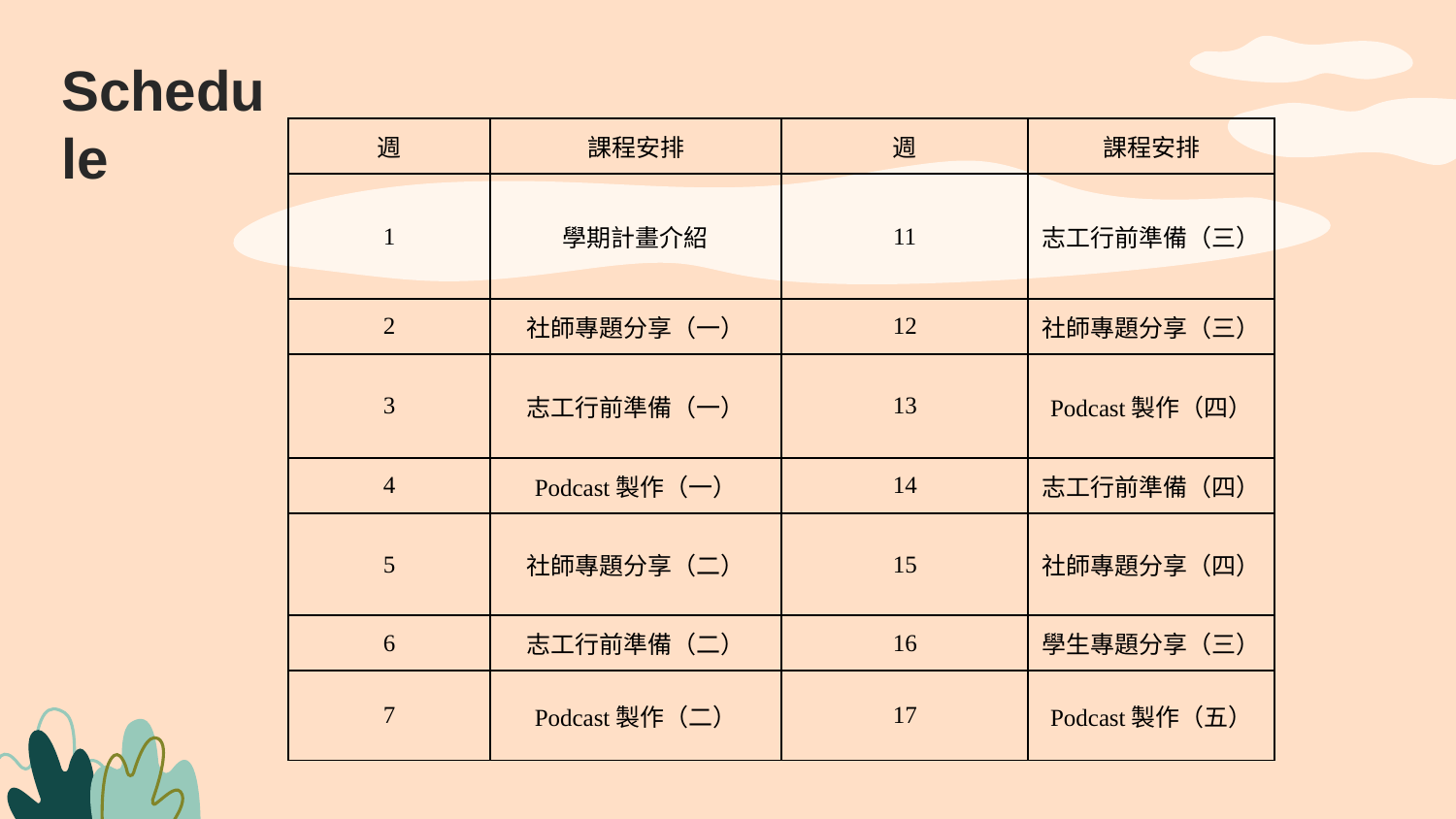

# Schedule
| 週 | 課程安排 | 週 | 課程安排 |
| --- | --- | --- | --- |
| 1 | 學期計畫介紹 | 11 | 志工行前準備（三） |
| 2 | 社師專題分享（一） | 12 | 社師專題分享（三） |
| 3 | 志工行前準備（一） | 13 | Podcast製作（四） |
| 4 | Podcast製作（一） | 14 | 志工行前準備（四） |
| 5 | 社師專題分享（二） | 15 | 社師專題分享（四） |
| 6 | 志工行前準備（二） | 16 | 學生專題分享（三） |
| 7 | Podcast製作（二） | 17 | Podcast製作（五） |